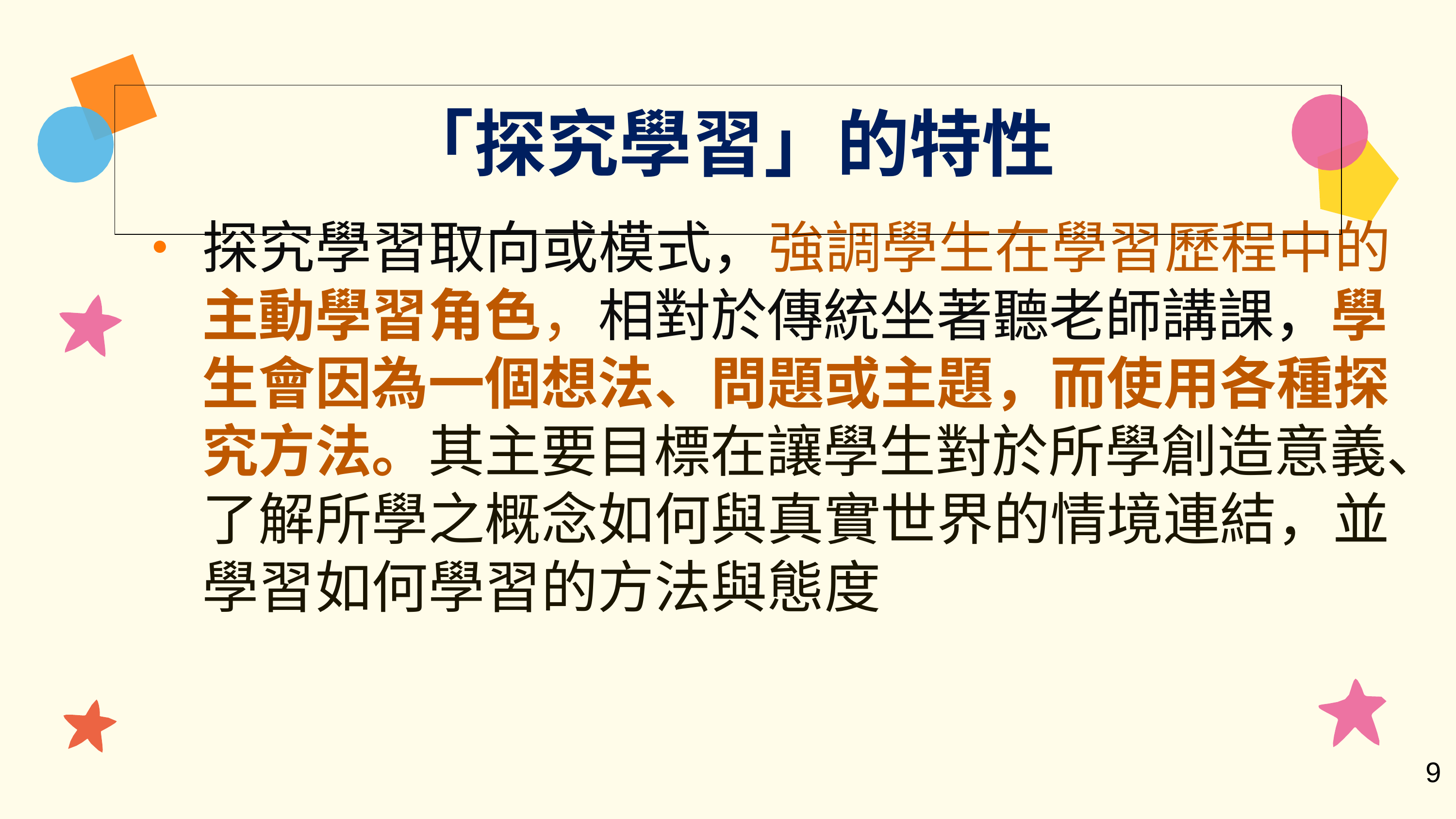

# 「探究學習」的特性

探究學習取向或模式，強調學生在學習歷程中的主動學習角色，相對於傳統坐著聽老師講課，學生會因為一個想法、問題或主題，而使用各種探究方法。其主要目標在讓學生對於所學創造意義、了解所學之概念如何與真實世界的情境連結，並學習如何學習的方法與態度

9